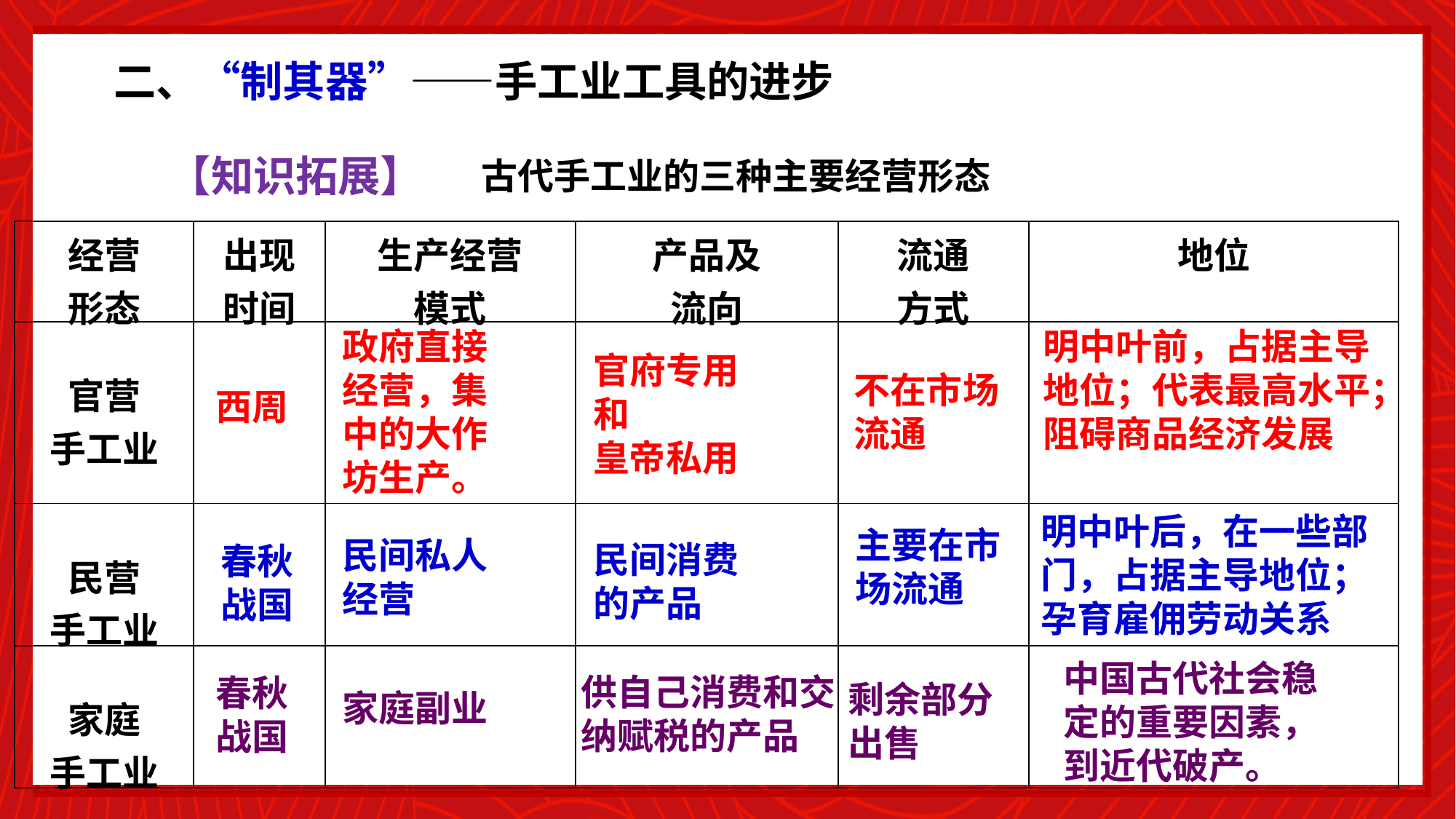

二、“制其器”——手工业工具的进步
【知识拓展】
古代手工业的三种主要经营形态
| 经营 形态 | 出现 时间 | 生产经营 模式 | 产品及 流向 | 流通 方式 | 地位 |
| --- | --- | --- | --- | --- | --- |
| 官营 手工业 |  |  |  |  |  |
| 民营 手工业 |  |  |  |  |  |
| 家庭 手工业 |  |  |  |  |  |
政府直接
经营，集
中的大作
坊生产。
明中叶前，占据主导地位；代表最高水平；阻碍商品经济发展
官府专用
和
皇帝私用
不在市场流通
西周
明中叶后，在一些部门，占据主导地位；孕育雇佣劳动关系
主要在市场流通
民间私人
经营
民间消费
的产品
春秋
战国
中国古代社会稳
定的重要因素，
到近代破产。
供自己消费和交纳赋税的产品
春秋
战国
剩余部分出售
家庭副业